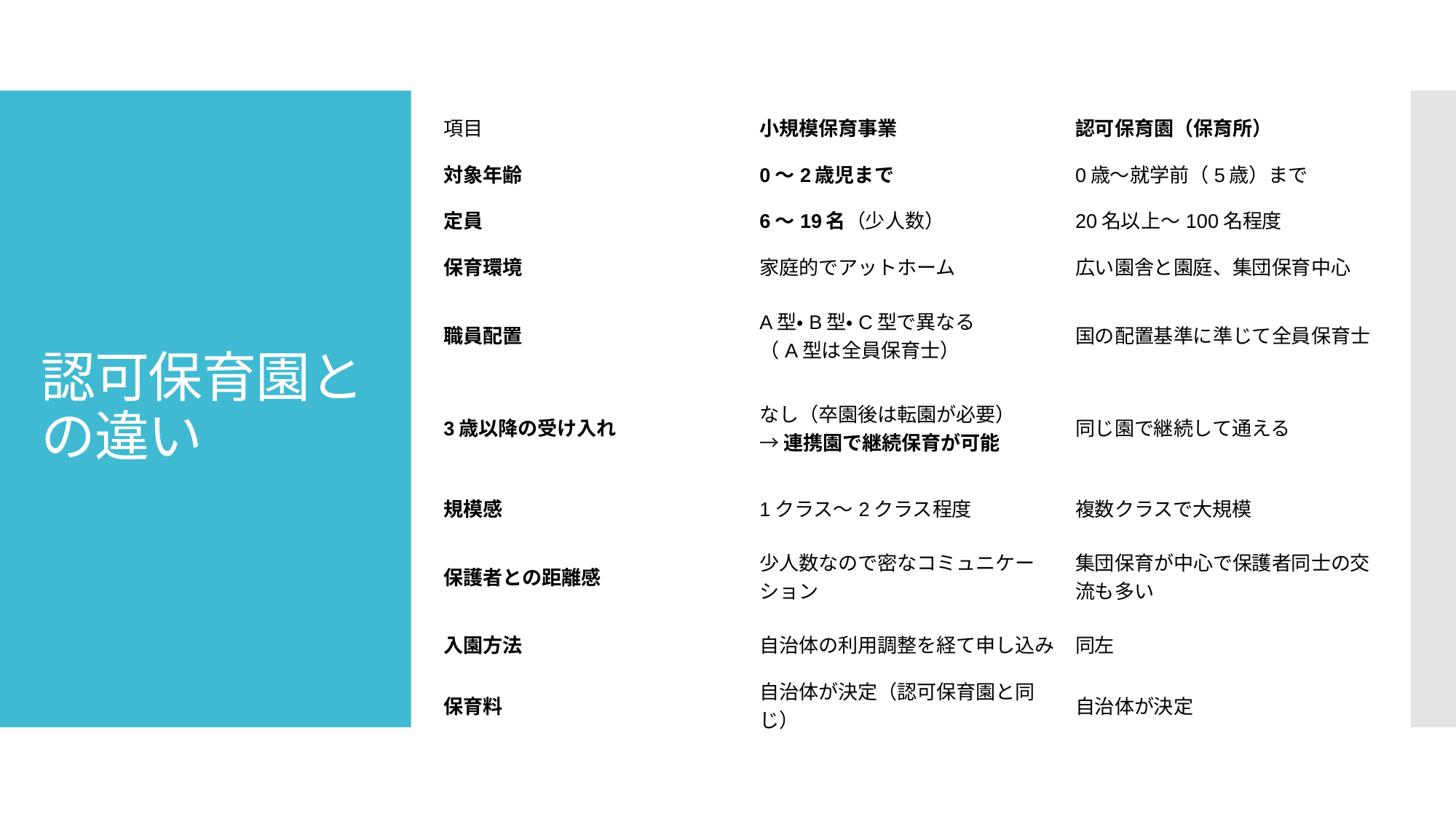

| 項目 | 小規模保育事業 | 認可保育園（保育所） |
| --- | --- | --- |
| 対象年齢 | 0～2歳児まで | 0歳～就学前（5歳）まで |
| 定員 | 6～19名（少人数） | 20名以上～100名程度 |
| 保育環境 | 家庭的でアットホーム | 広い園舎と園庭、集団保育中心 |
| 職員配置 | A型・B型・C型で異なる （A型は全員保育士） | 国の配置基準に準じて全員保育士 |
| 3歳以降の受け入れ | なし（卒園後は転園が必要） → 連携園で継続保育が可能 | 同じ園で継続して通える |
| 規模感 | 1クラス～2クラス程度 | 複数クラスで大規模 |
| 保護者との距離感 | 少人数なので密なコミュニケーション | 集団保育が中心で保護者同士の交流も多い |
| 入園方法 | 自治体の利用調整を経て申し込み | 同左 |
| 保育料 | 自治体が決定（認可保育園と同じ） | 自治体が決定 |
# 認可保育園との違い